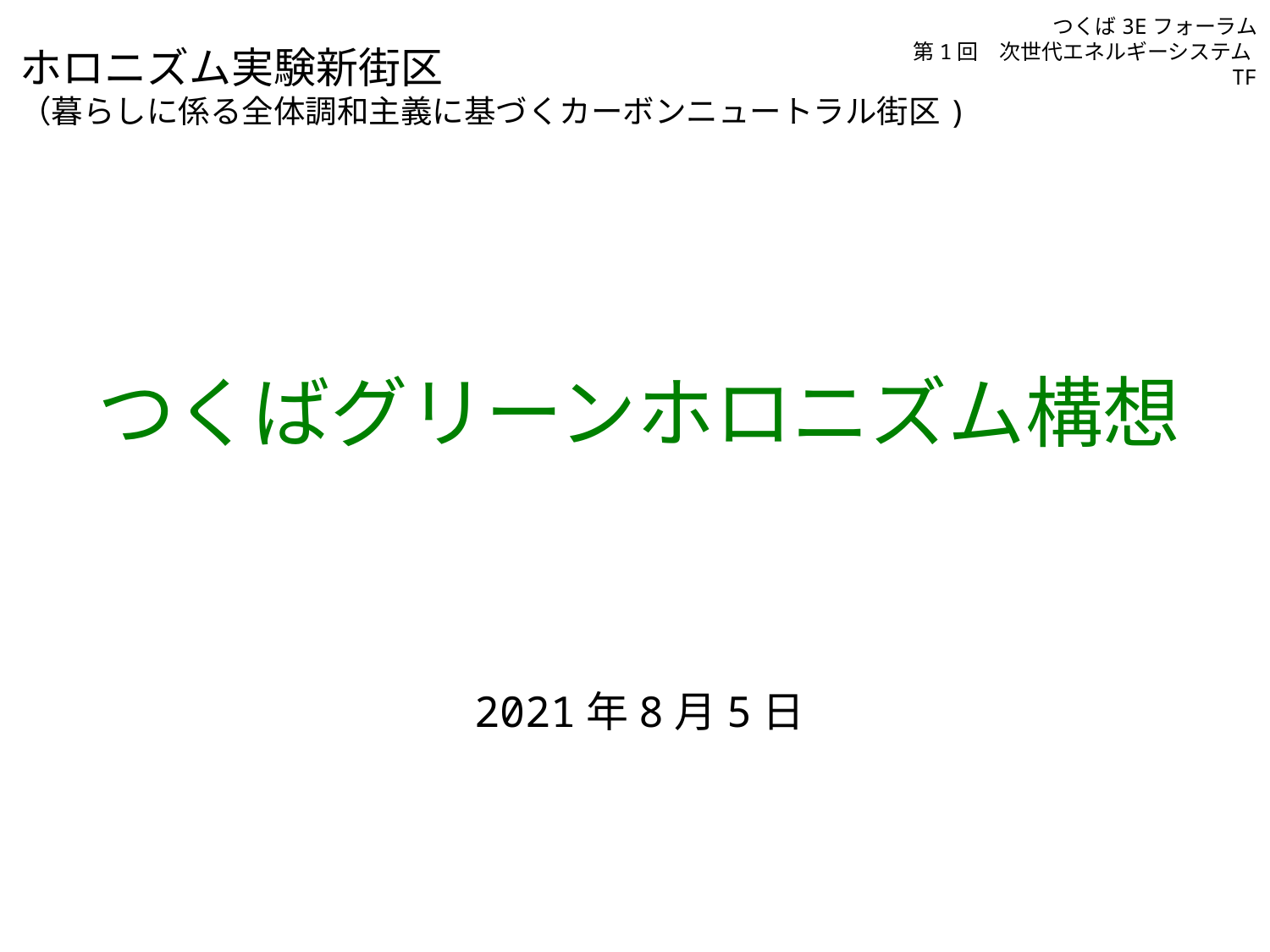

つくば3Eフォーラム
　第1回　次世代エネルギーシステムTF
ホロニズム実験新街区
（暮らしに係る全体調和主義に基づくカーボンニュートラル街区)
つくばグリーンホロニズム構想
2021年8月5日